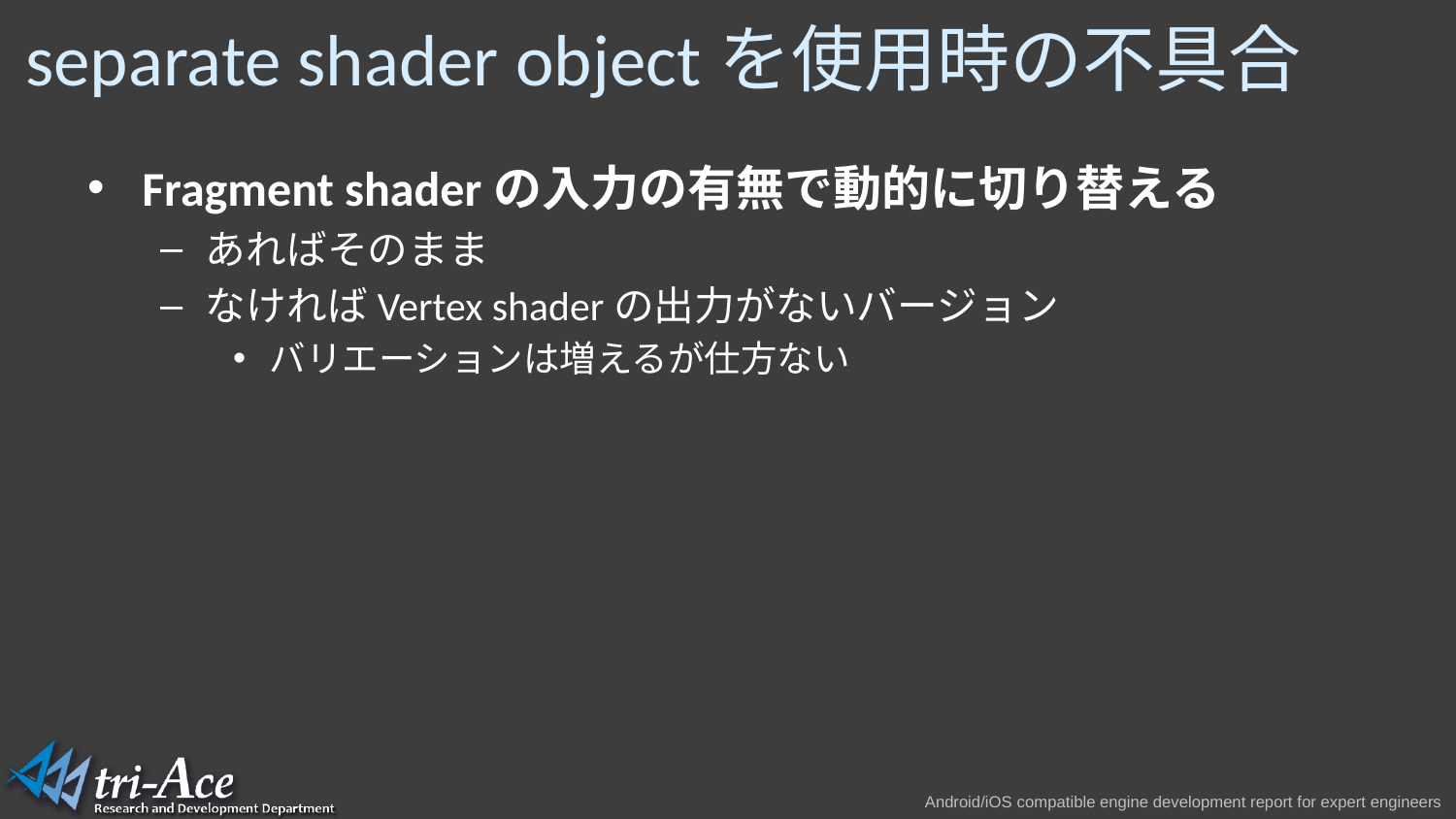

# separate shader objectを使用時の不具合
Fragment shaderの入力の有無で動的に切り替える
あればそのまま
なければVertex shaderの出力がないバージョン
バリエーションは増えるが仕方ない